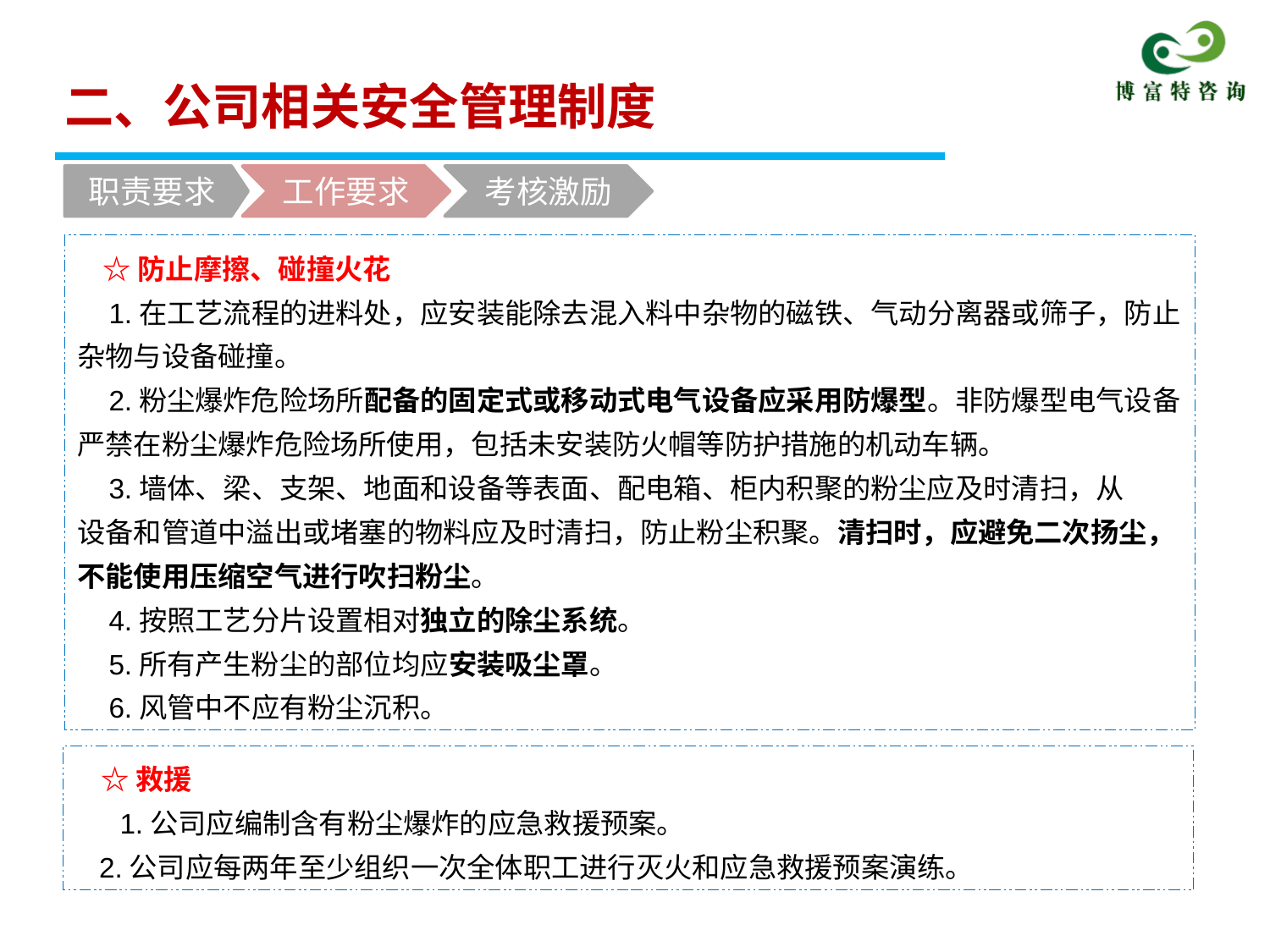

二、公司相关安全管理制度
职责要求
工作要求
考核激励
    ☆防止摩擦、碰撞火花
    1.在工艺流程的进料处，应安装能除去混入料中杂物的磁铁、气动分离器或筛子，防止杂物与设备碰撞。
    2.粉尘爆炸危险场所配备的固定式或移动式电气设备应采用防爆型。非防爆型电气设备严禁在粉尘爆炸危险场所使用，包括未安装防火帽等防护措施的机动车辆。
    3.墙体、梁、支架、地面和设备等表面、配电箱、柜内积聚的粉尘应及时清扫，从
设备和管道中溢出或堵塞的物料应及时清扫，防止粉尘积聚。清扫时，应避免二次扬尘，不能使用压缩空气进行吹扫粉尘。
    4.按照工艺分片设置相对独立的除尘系统。
    5.所有产生粉尘的部位均应安装吸尘罩。
    6.风管中不应有粉尘沉积。
    ☆救援
       1.公司应编制含有粉尘爆炸的应急救援预案。
   2.公司应每两年至少组织一次全体职工进行灭火和应急救援预案演练。